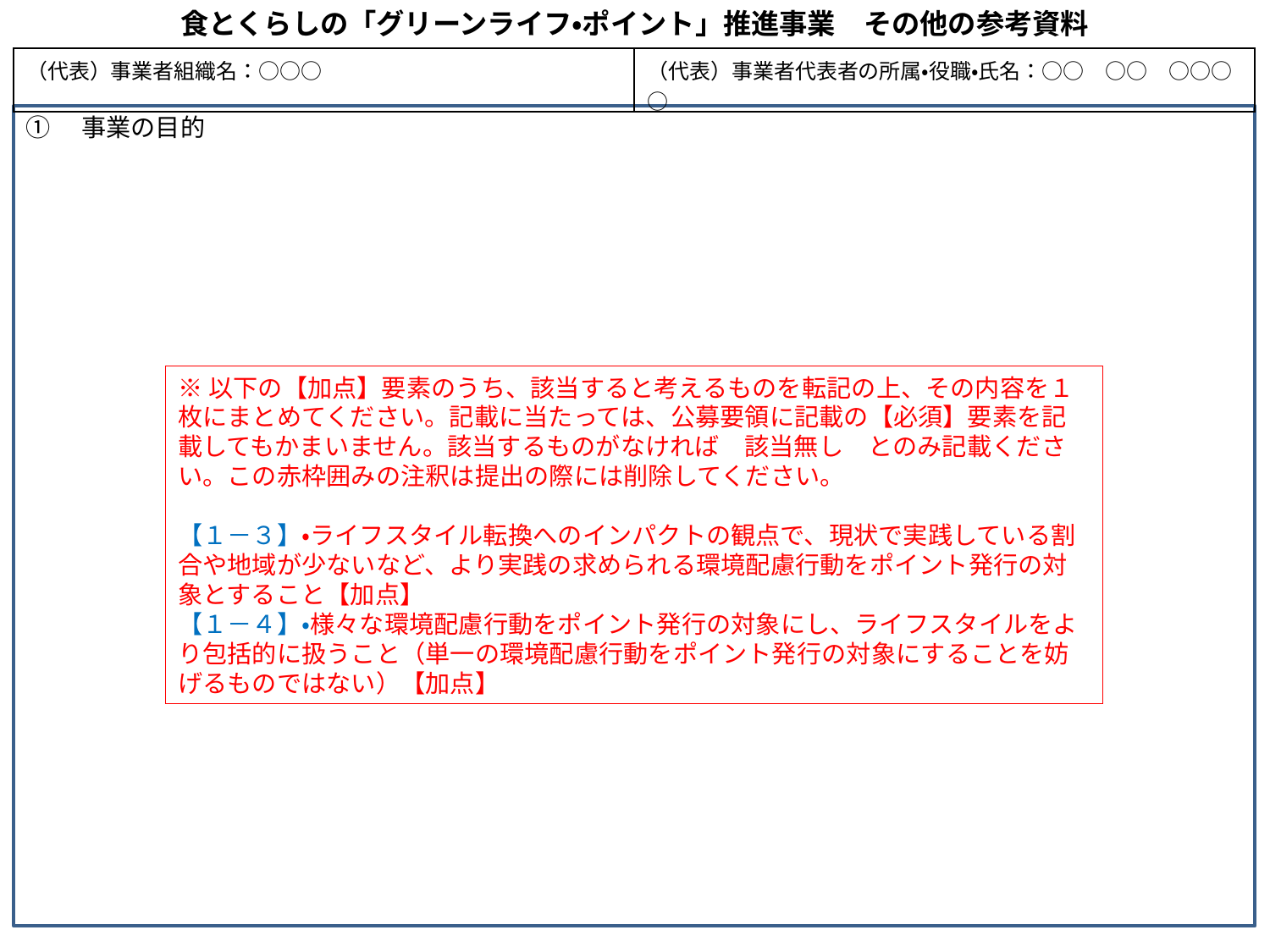

食とくらしの「グリーンライフ・ポイント」推進事業　その他の参考資料
| （代表）事業者組織名：○○○ | （代表）事業者代表者の所属・役職・氏名：○○　○○　○○○○ |
| --- | --- |
①　事業の目的
※以下の【加点】要素のうち、該当すると考えるものを転記の上、その内容を１枚にまとめてください。記載に当たっては、公募要領に記載の【必須】要素を記載してもかまいません。該当するものがなければ　該当無し　とのみ記載ください。この赤枠囲みの注釈は提出の際には削除してください。

【１－３】・ライフスタイル転換へのインパクトの観点で、現状で実践している割合や地域が少ないなど、より実践の求められる環境配慮行動をポイント発行の対象とすること【加点】
【１－４】・様々な環境配慮行動をポイント発行の対象にし、ライフスタイルをより包括的に扱うこと（単一の環境配慮行動をポイント発行の対象にすることを妨げるものではない）【加点】